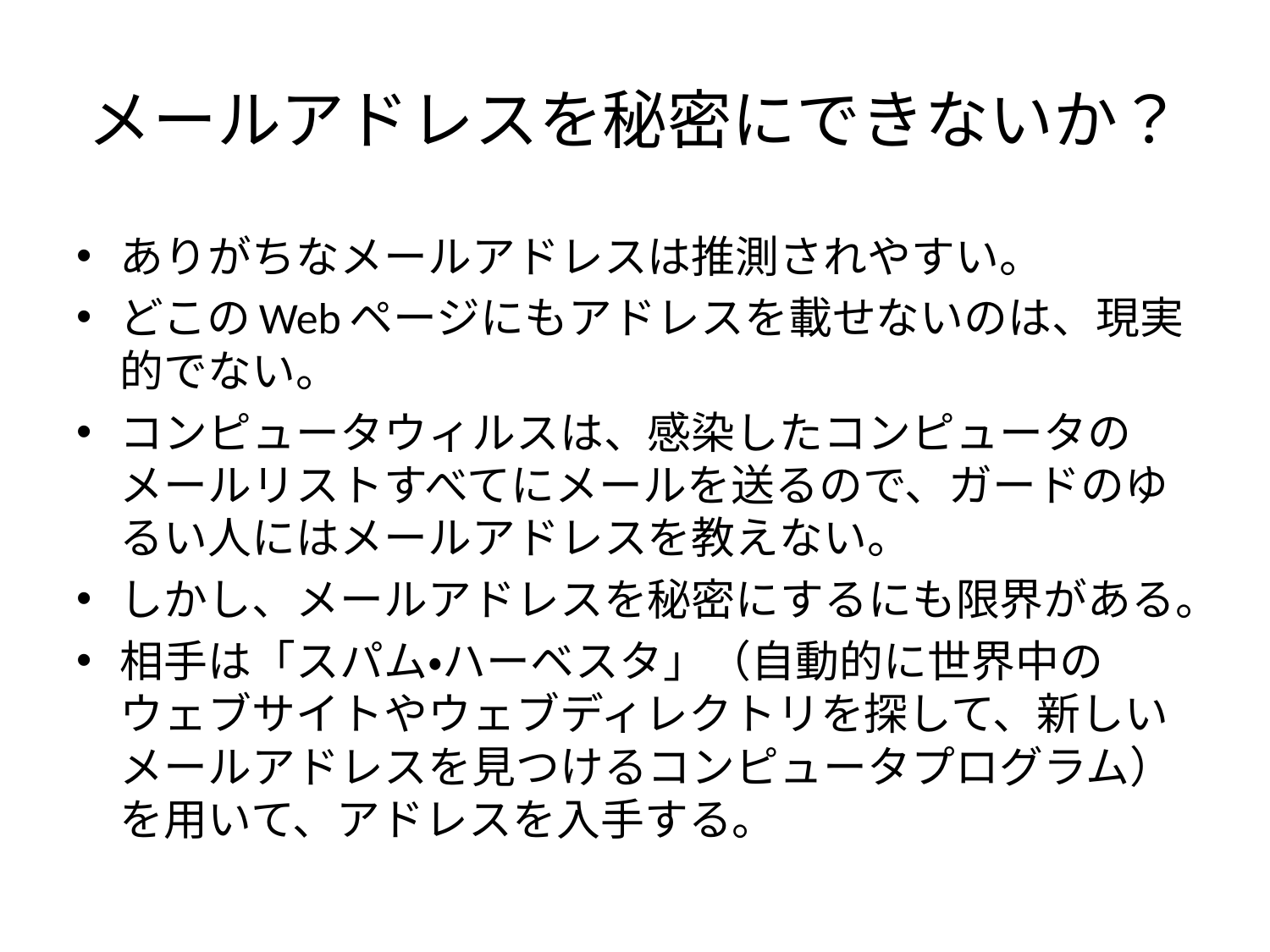

# メールアドレスを秘密にできないか？
ありがちなメールアドレスは推測されやすい。
どこのWebページにもアドレスを載せないのは、現実的でない。
コンピュータウィルスは、感染したコンピュータのメールリストすべてにメールを送るので、ガードのゆるい人にはメールアドレスを教えない。
しかし、メールアドレスを秘密にするにも限界がある。
相手は「スパム・ハーベスタ」（自動的に世界中のウェブサイトやウェブディレクトリを探して、新しいメールアドレスを見つけるコンピュータプログラム）を用いて、アドレスを入手する。